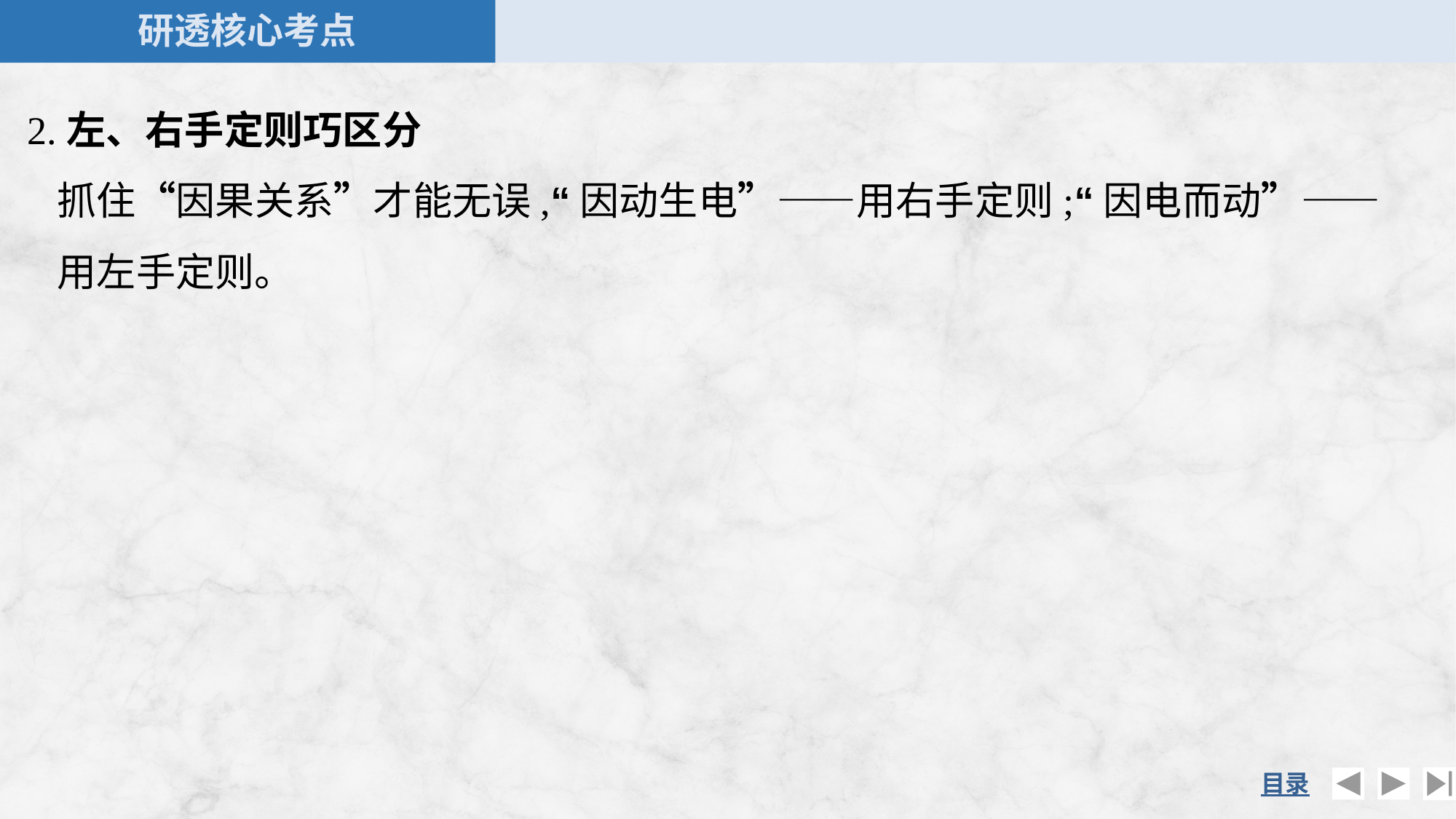

2.左、右手定则巧区分
	抓住“因果关系”才能无误,“因动生电”——用右手定则;“因电而动”——用左手定则。